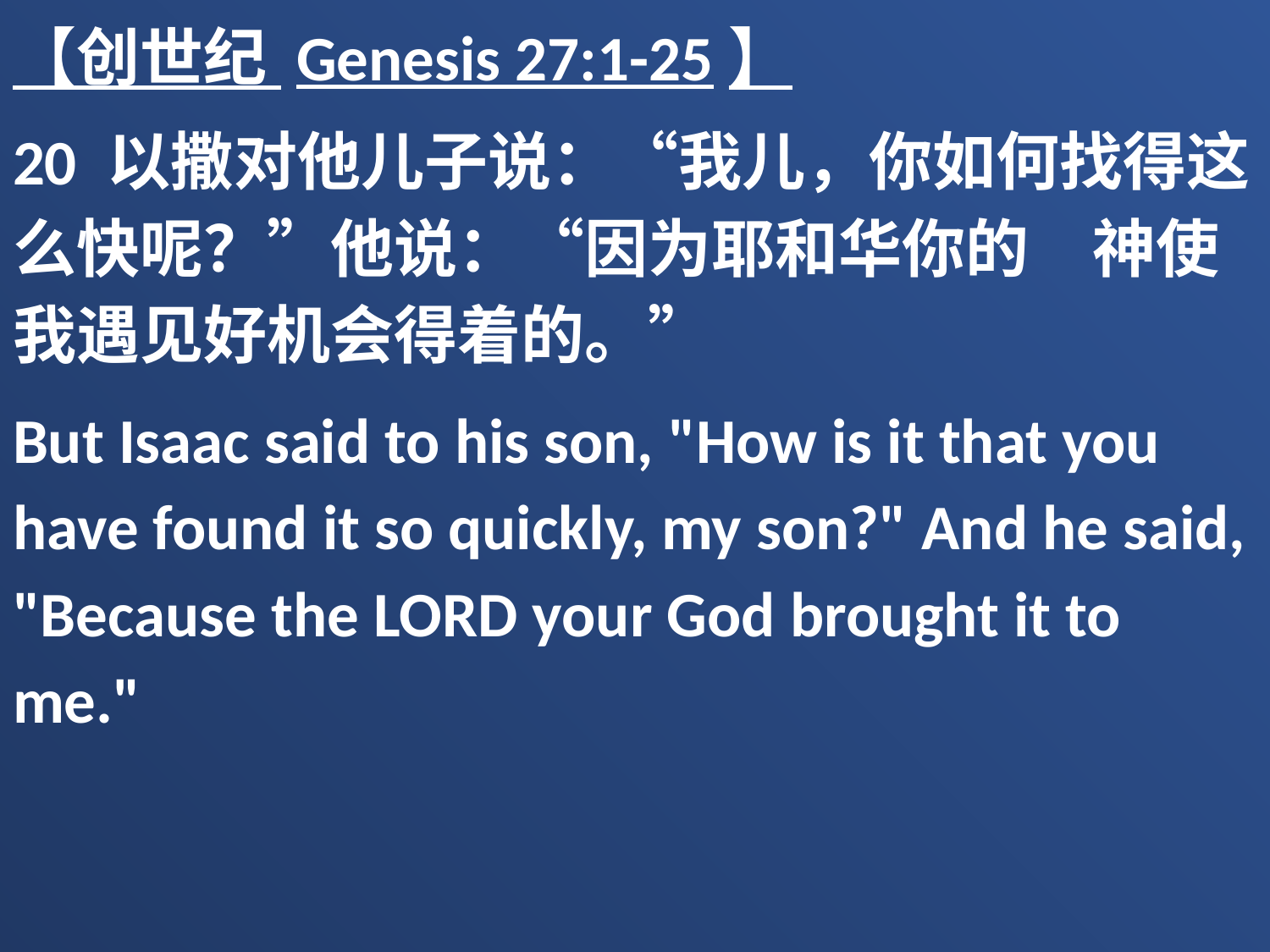

【创世纪 Genesis 27:1-25】
20 以撒对他儿子说：“我儿，你如何找得这么快呢？”他说：“因为耶和华你的　神使我遇见好机会得着的。”
But Isaac said to his son, "How is it that you have found it so quickly, my son?" And he said, "Because the LORD your God brought it to me."